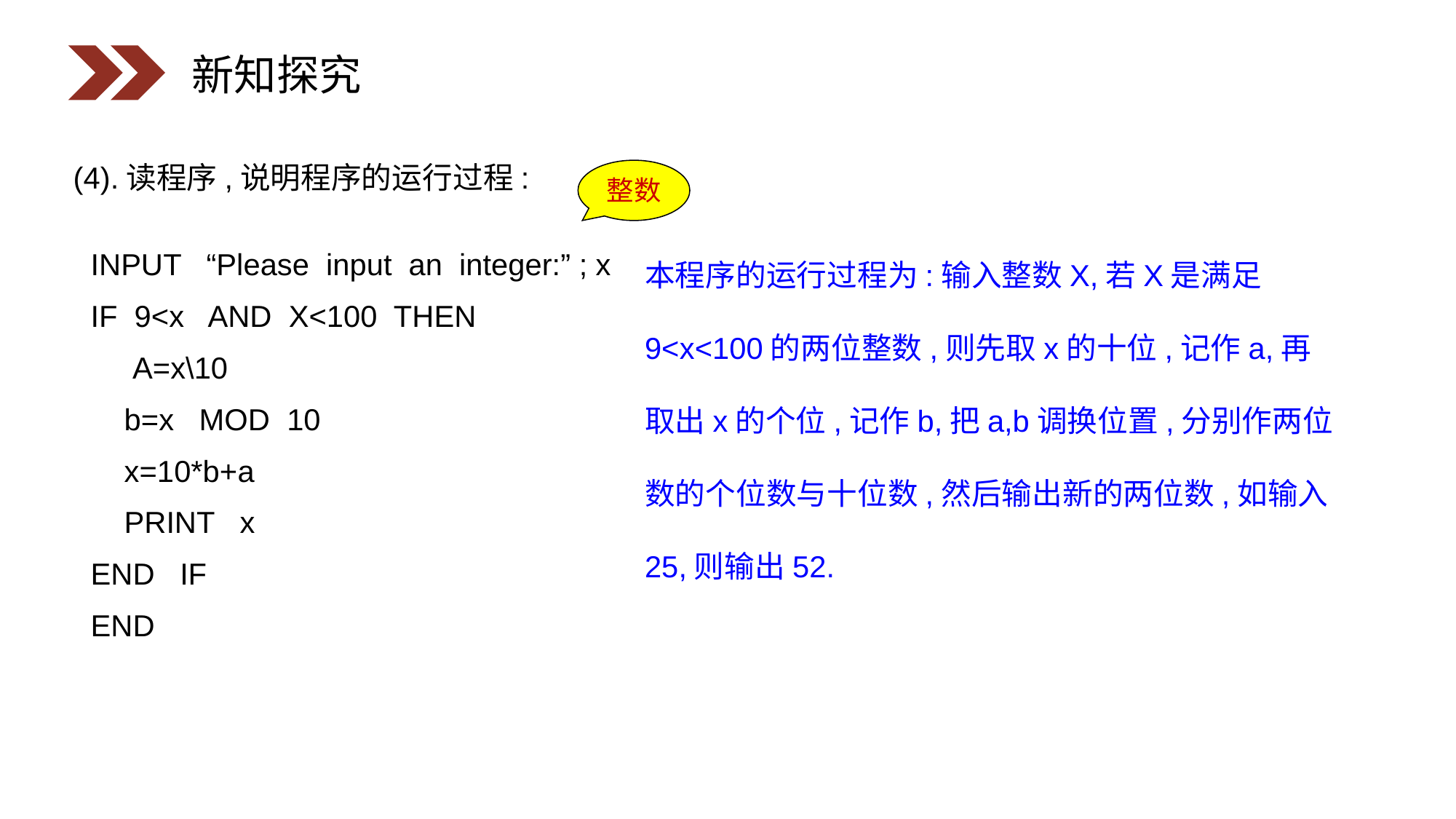

新知探究
(4).读程序,说明程序的运行过程:
整数
本程序的运行过程为:输入整数X,若X是满足9<x<100的两位整数,则先取x的十位,记作a,再取出x的个位,记作b,把a,b调换位置,分别作两位数的个位数与十位数,然后输出新的两位数,如输入25,则输出52.
INPUT   “Please  input  an  integer:” ; x
IF  9<x   AND  X<100  THEN
     A=x\10
    b=x   MOD  10
    x=10*b+a
    PRINT   x
END   IF
END